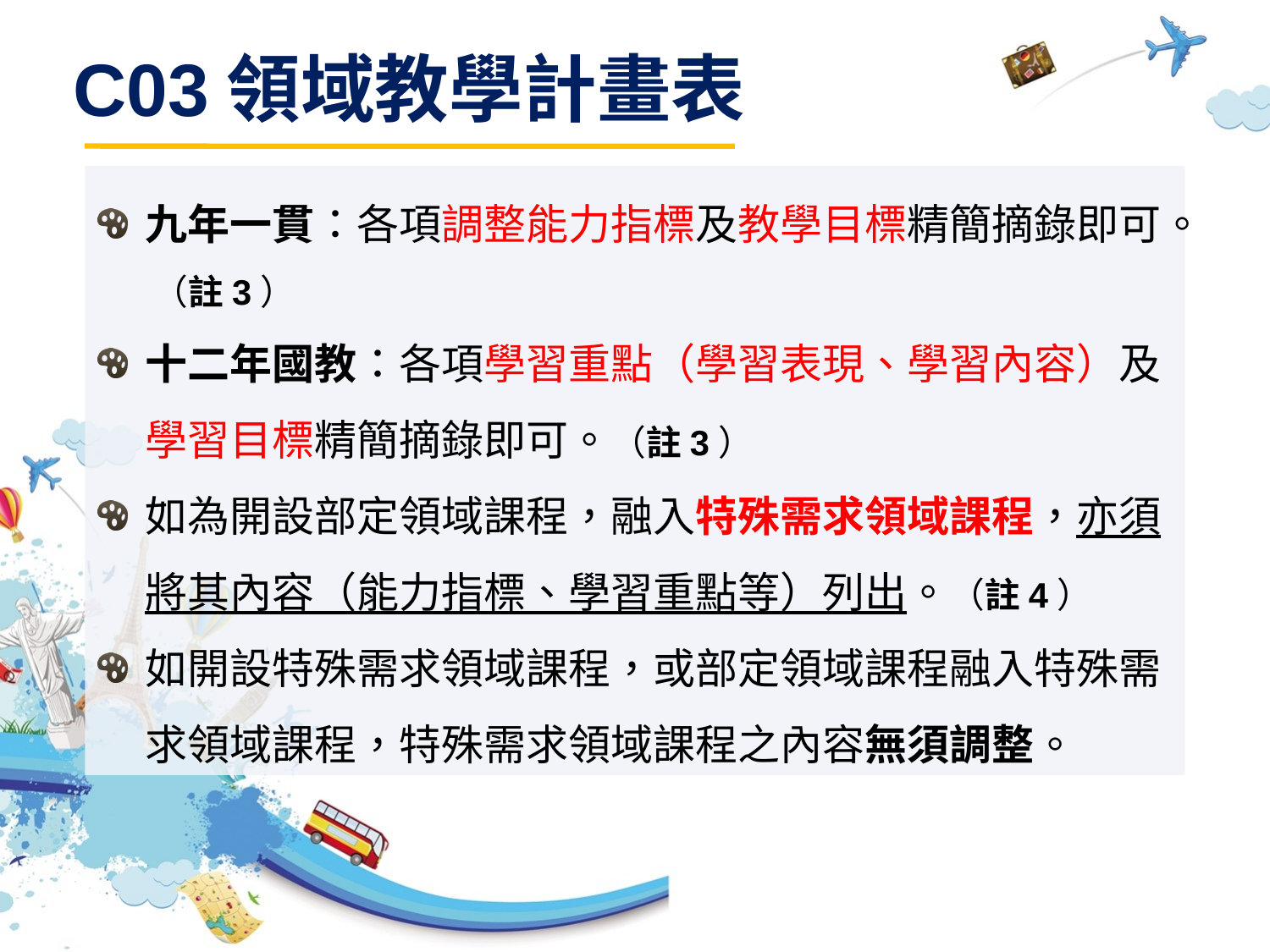

C03領域教學計畫表
九年一貫：各項調整能力指標及教學目標精簡摘錄即可。 （註3）
十二年國教：各項學習重點（學習表現、學習內容）及學習目標精簡摘錄即可。（註3）
如為開設部定領域課程，融入特殊需求領域課程，亦須將其內容（能力指標、學習重點等）列出。（註4）
如開設特殊需求領域課程，或部定領域課程融入特殊需求領域課程，特殊需求領域課程之內容無須調整。